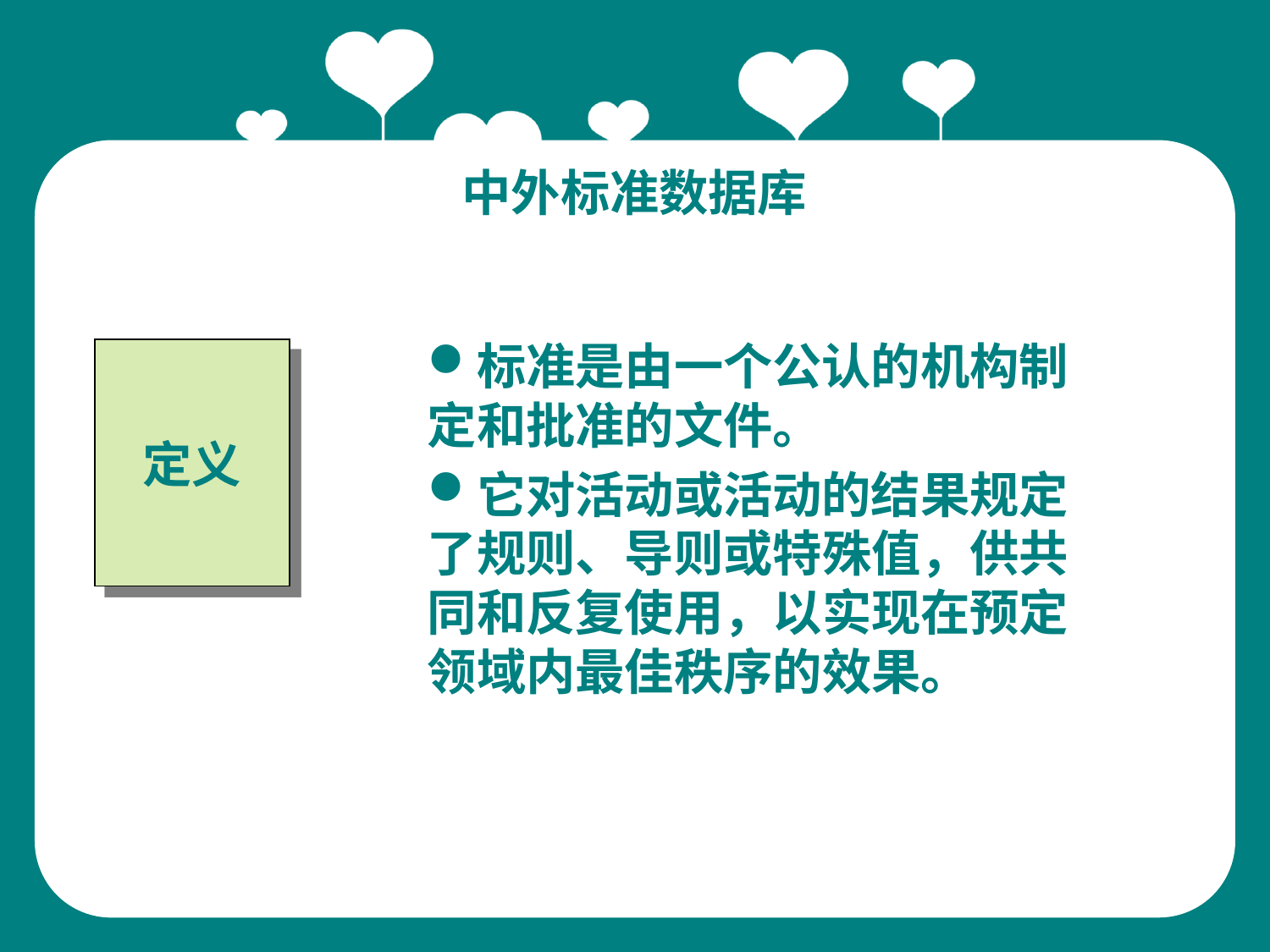

# 中外标准数据库
标准是由一个公认的机构制定和批准的文件。
它对活动或活动的结果规定了规则、导则或特殊值，供共同和反复使用，以实现在预定领域内最佳秩序的效果。

定义